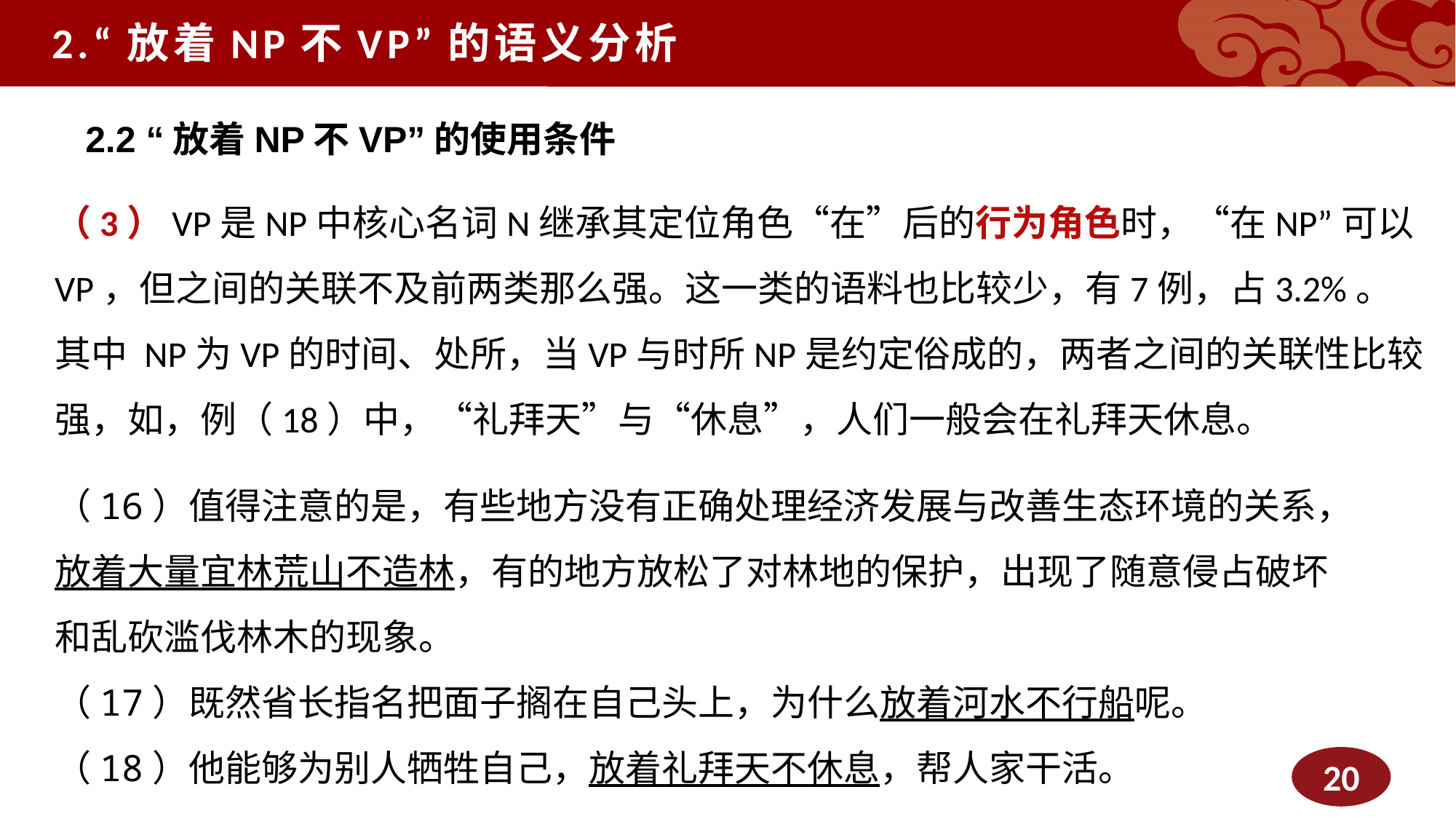

2.“放着NP不VP”的语义分析
2.2 “放着NP不VP”的使用条件
（3）VP是NP中核心名词N继承其定位角色“在”后的行为角色时，“在NP”可以VP，但之间的关联不及前两类那么强。这一类的语料也比较少，有7例，占3.2%。
其中 NP为VP的时间、处所，当VP与时所NP是约定俗成的，两者之间的关联性比较强，如，例（18）中，“礼拜天”与“休息”，人们一般会在礼拜天休息。
（16）值得注意的是，有些地方没有正确处理经济发展与改善生态环境的关系，放着大量宜林荒山不造林，有的地方放松了对林地的保护，出现了随意侵占破坏和乱砍滥伐林木的现象。
（17）既然省长指名把面子搁在自己头上，为什么放着河水不行船呢。
（18）他能够为别人牺牲自己，放着礼拜天不休息，帮人家干活。